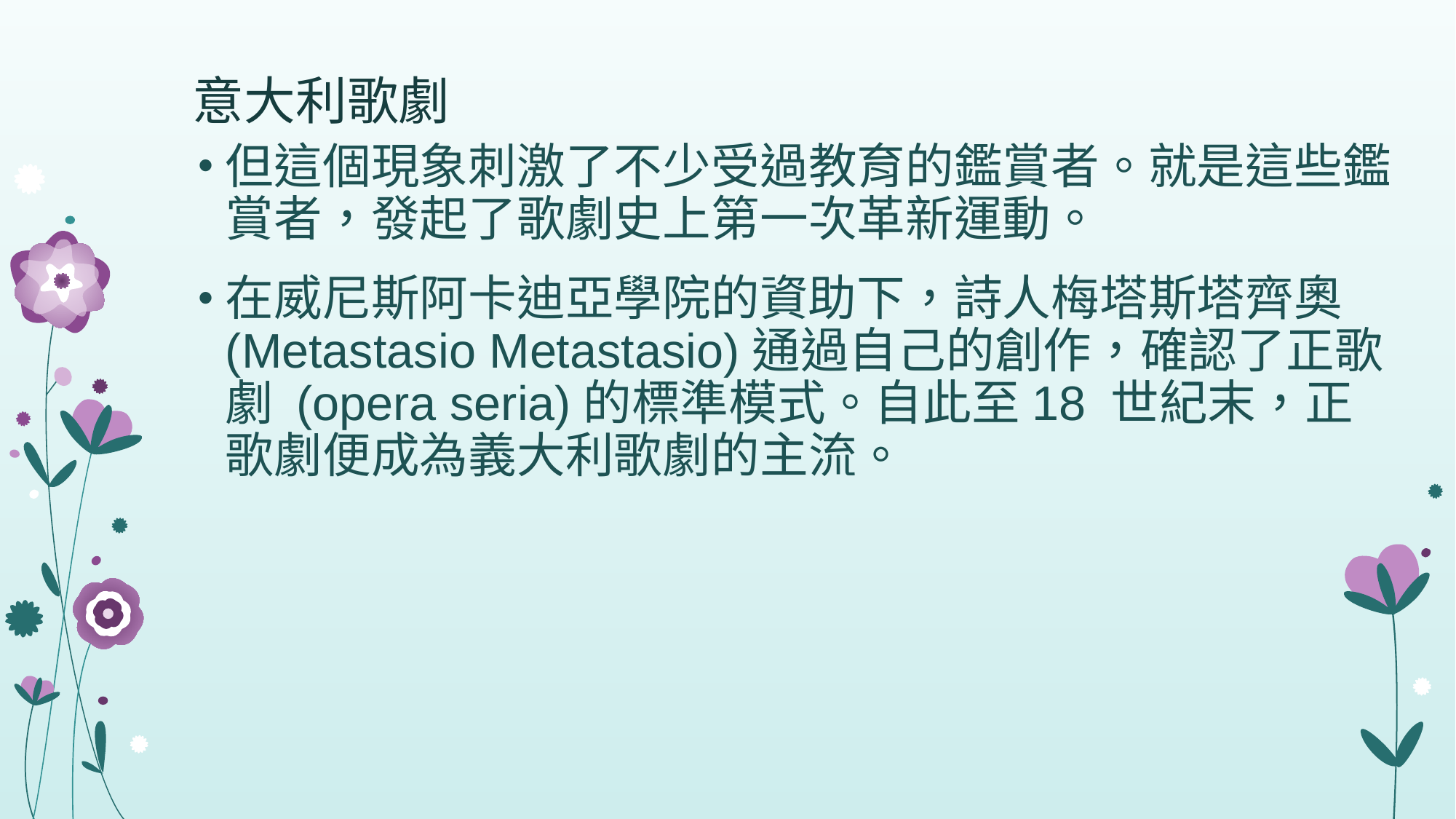

# 意大利歌劇
但這個現象刺激了不少受過教育的鑑賞者。就是這些鑑賞者，發起了歌劇史上第一次革新運動。
在威尼斯阿卡迪亞學院的資助下，詩人梅塔斯塔齊奧 (Metastasio Metastasio)通過自己的創作，確認了正歌劇 (opera seria)的標準模式。自此至18 世紀末，正歌劇便成為義大利歌劇的主流。